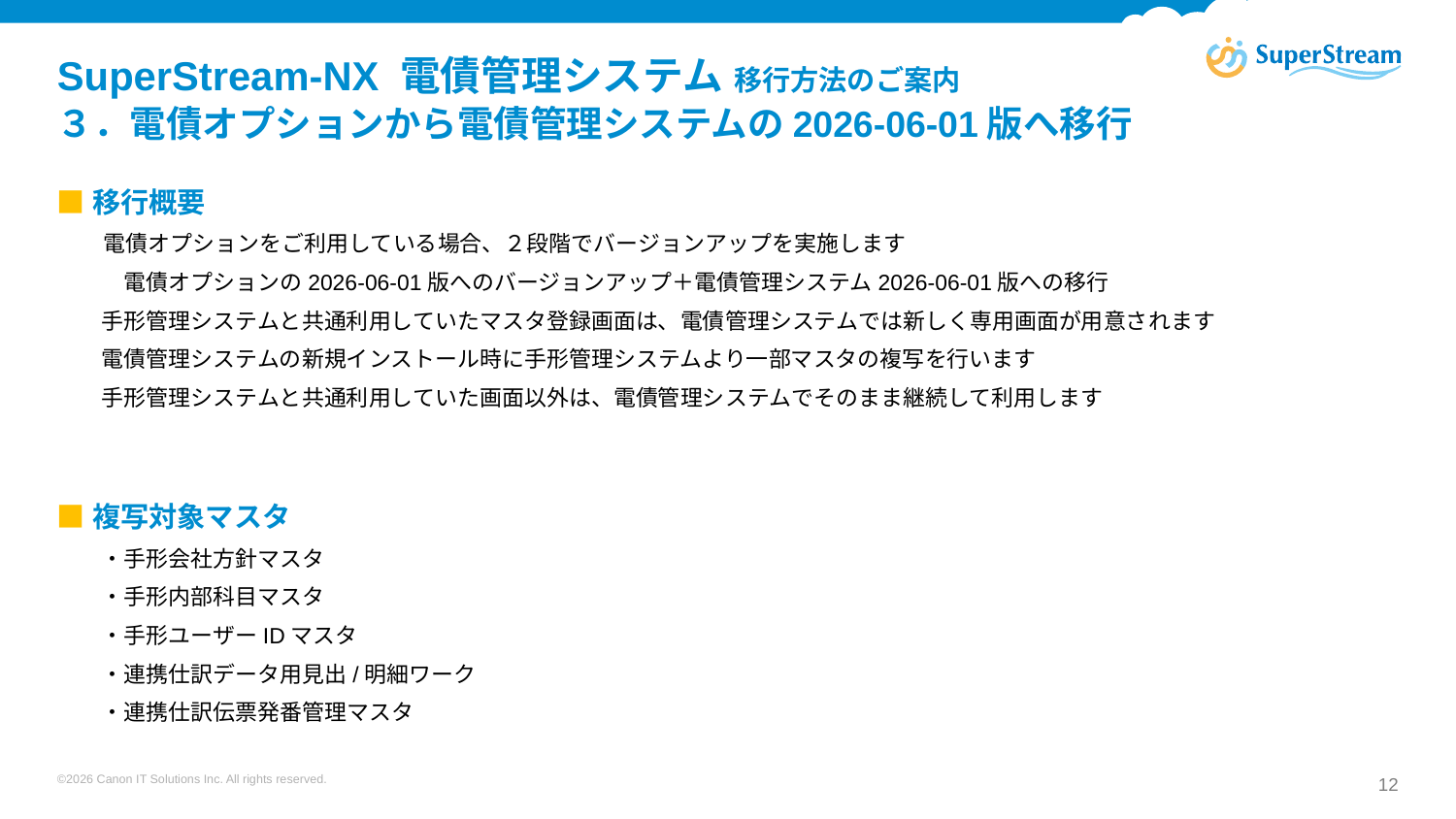

# SuperStream-NX 電債管理システム 移行方法のご案内 ３．電債オプションから電債管理システムの2026-06-01版へ移行
■移行概要
　　電債オプションをご利用している場合、２段階でバージョンアップを実施します
　　　電債オプションの2026-06-01版へのバージョンアップ＋電債管理システム2026-06-01版への移行
　　手形管理システムと共通利用していたマスタ登録画面は、電債管理システムでは新しく専用画面が用意されます
　　電債管理システムの新規インストール時に手形管理システムより一部マスタの複写を行います
　　手形管理システムと共通利用していた画面以外は、電債管理システムでそのまま継続して利用します

■複写対象マスタ
　　・手形会社方針マスタ
　　・手形内部科目マスタ
　　・手形ユーザーIDマスタ
　　・連携仕訳データ用見出/明細ワーク
　　・連携仕訳伝票発番管理マスタ
©2026 Canon IT Solutions Inc. All rights reserved.
12